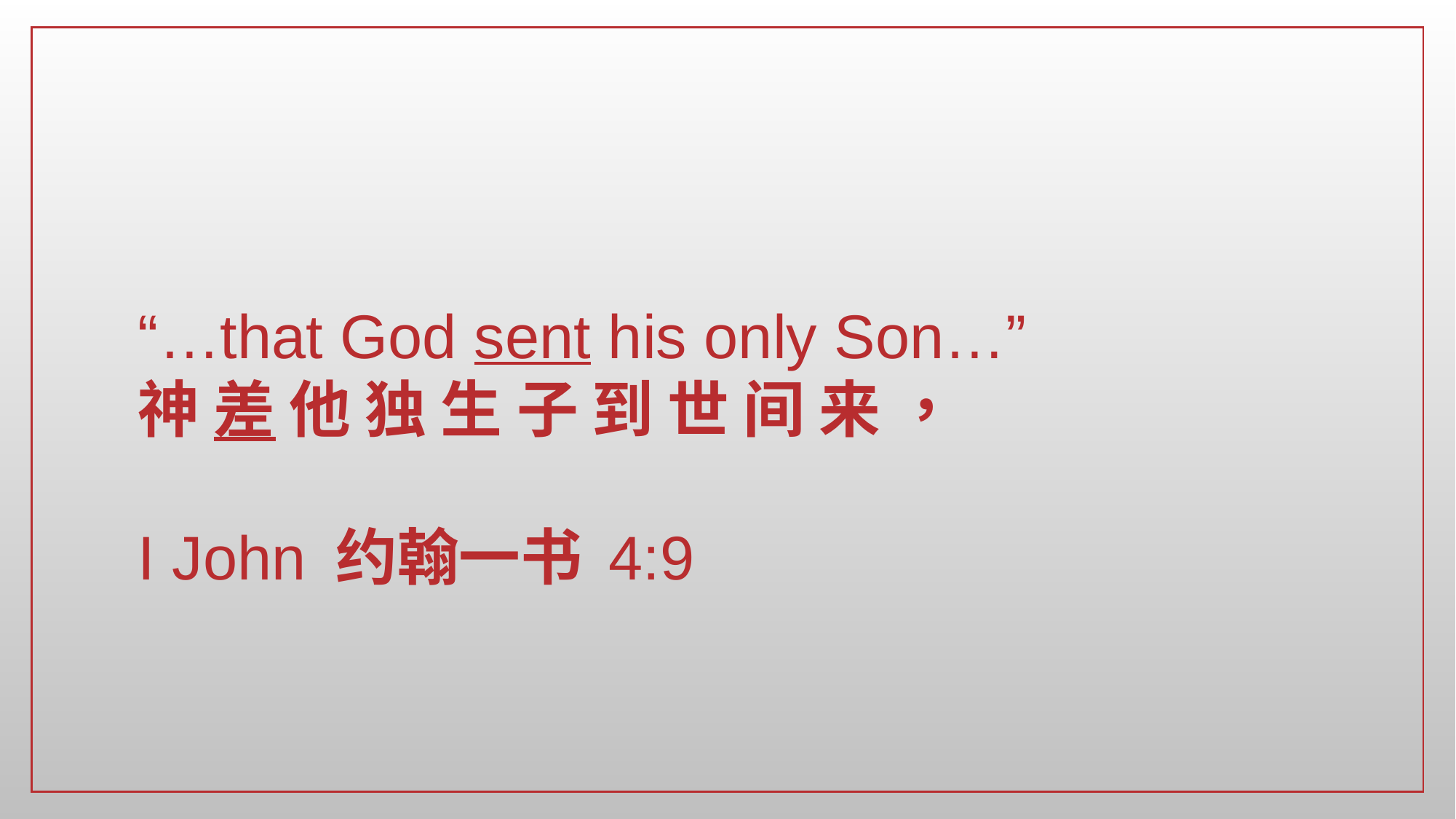

# “…that God sent his only Son…” 神 差 他 独 生 子 到 世 间 来 ， I John 约翰一书 4:9